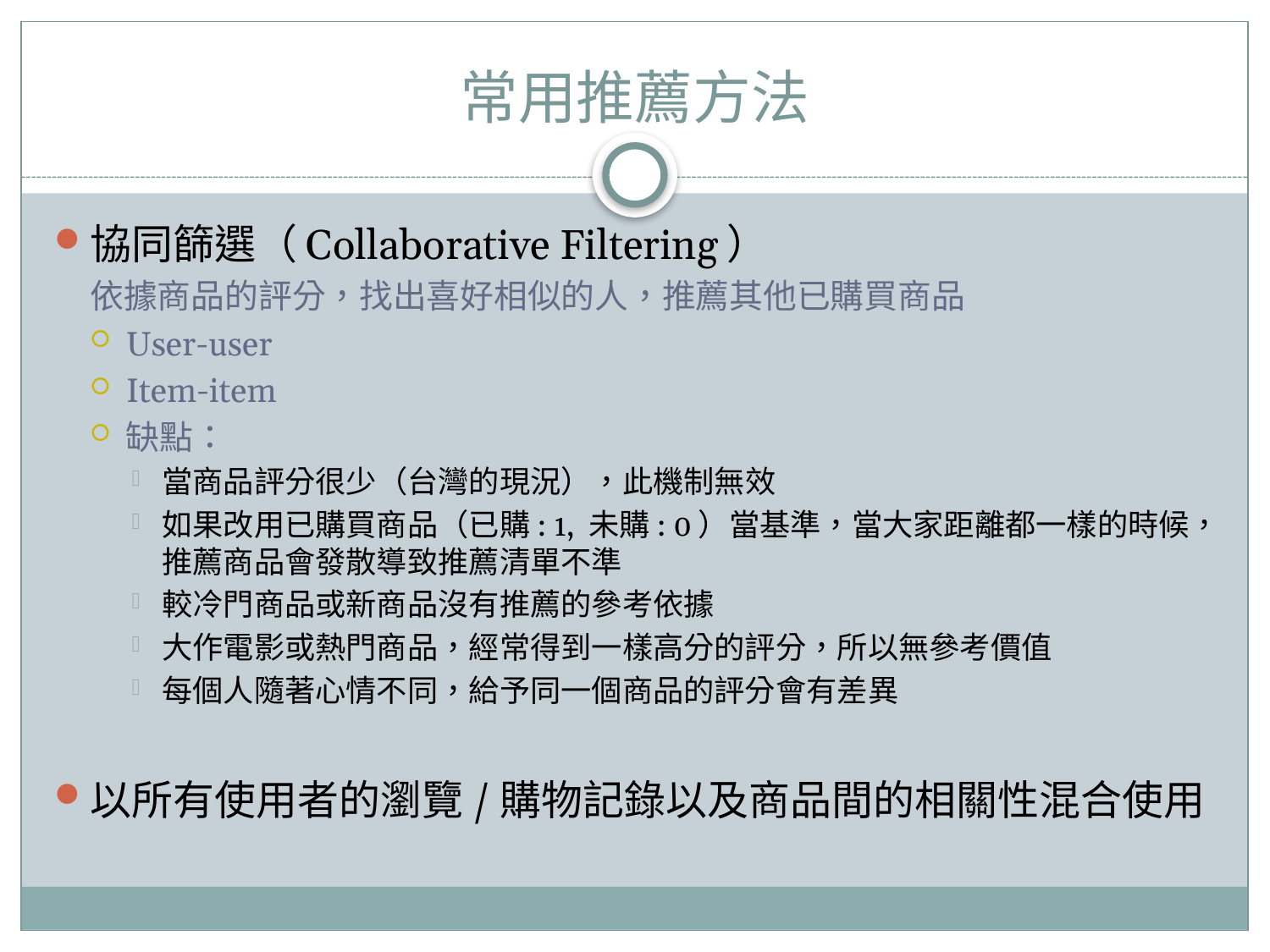

# 常用推薦方法
協同篩選（Collaborative Filtering）
依據商品的評分，找出喜好相似的人，推薦其他已購買商品
User-user
Item-item
缺點：
當商品評分很少（台灣的現況），此機制無效
如果改用已購買商品（已購: 1, 未購: 0）當基準，當大家距離都一樣的時候，推薦商品會發散導致推薦清單不準
較冷門商品或新商品沒有推薦的參考依據
大作電影或熱門商品，經常得到一樣高分的評分，所以無參考價值
每個人隨著心情不同，給予同一個商品的評分會有差異

以所有使用者的瀏覽/購物記錄以及商品間的相關性混合使用